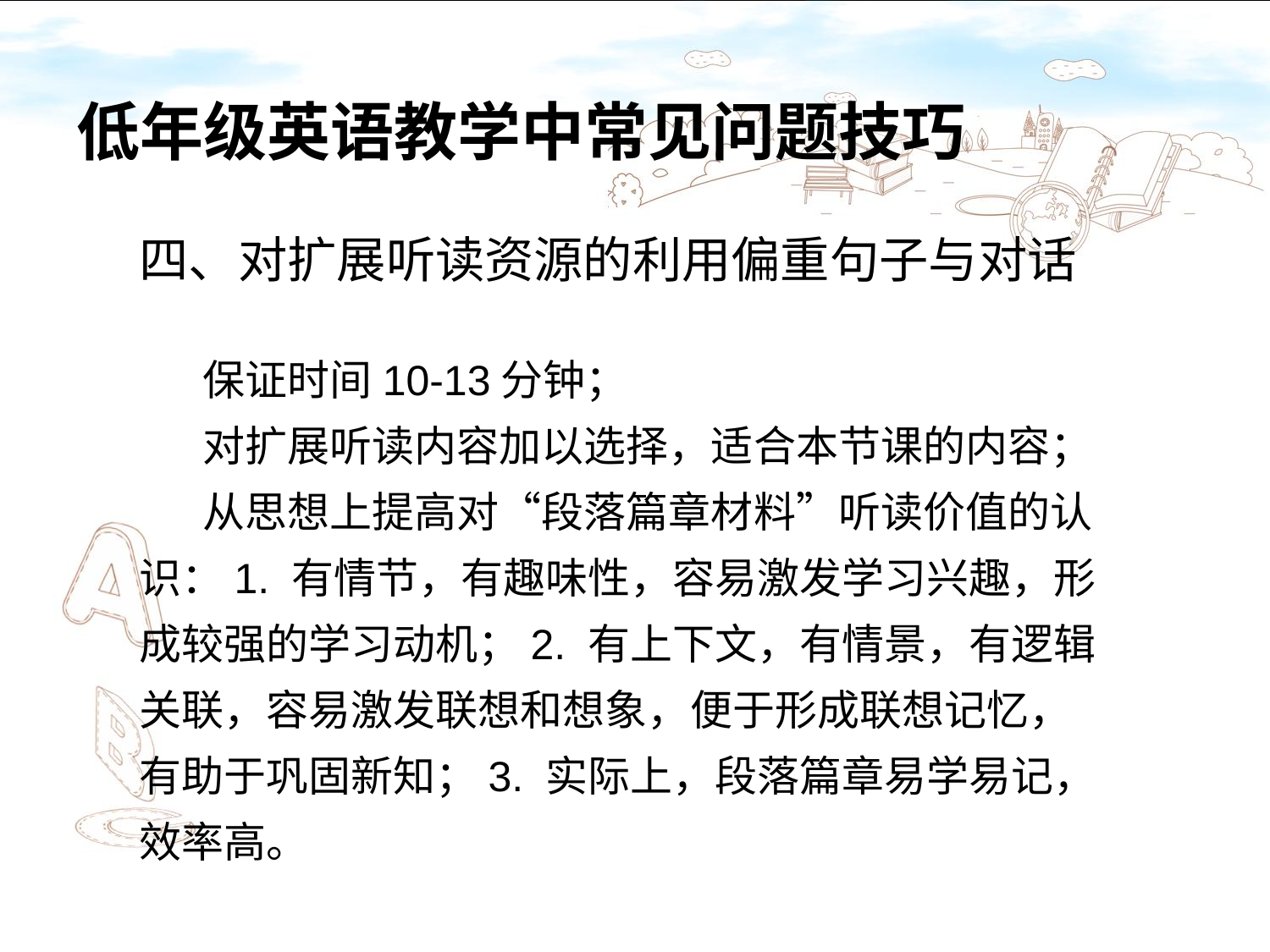

# 低年级英语教学中常见问题技巧
四、对扩展听读资源的利用偏重句子与对话

保证时间10-13分钟；
对扩展听读内容加以选择，适合本节课的内容；
从思想上提高对“段落篇章材料”听读价值的认识：1. 有情节，有趣味性，容易激发学习兴趣，形成较强的学习动机；2. 有上下文，有情景，有逻辑关联，容易激发联想和想象，便于形成联想记忆，有助于巩固新知；3. 实际上，段落篇章易学易记，效率高。